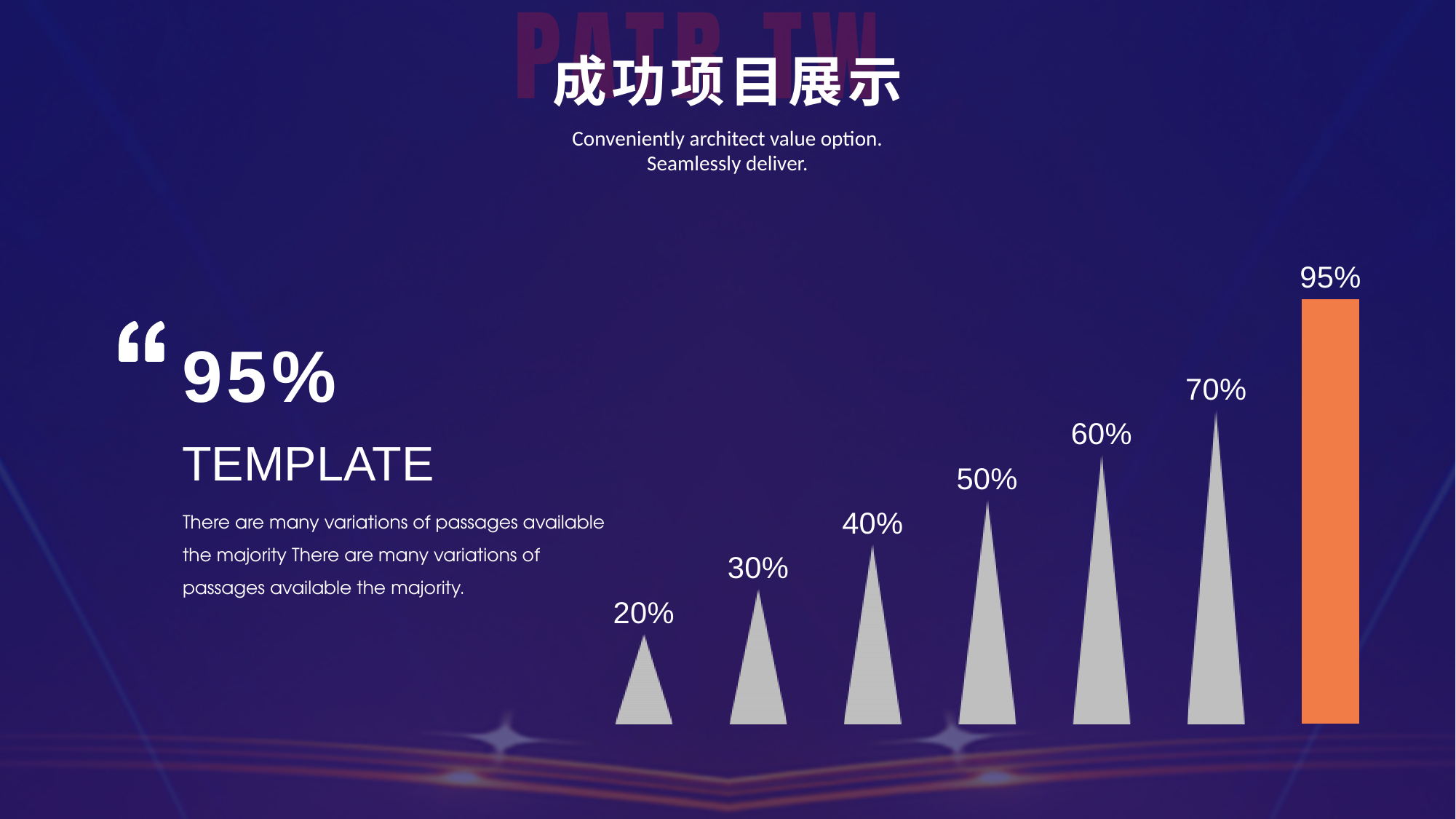

PATR TWO
成功项目展示
Conveniently architect value option. Seamlessly deliver.

### Chart

| Category | 系列 1 | 系列 2 | 系列 3 | 系列 4 | 系列 5 | 系列 6 | 系列 7 |
|---|---|---|---|---|---|---|---|
| 类别 1 | 0.2 | 0.3 | 0.4 | 0.5 | 0.6 | 0.7 | 0.95 |

95%
TEMPLATE

There are many variations of passages available the majority There are many variations of passages available the majority.